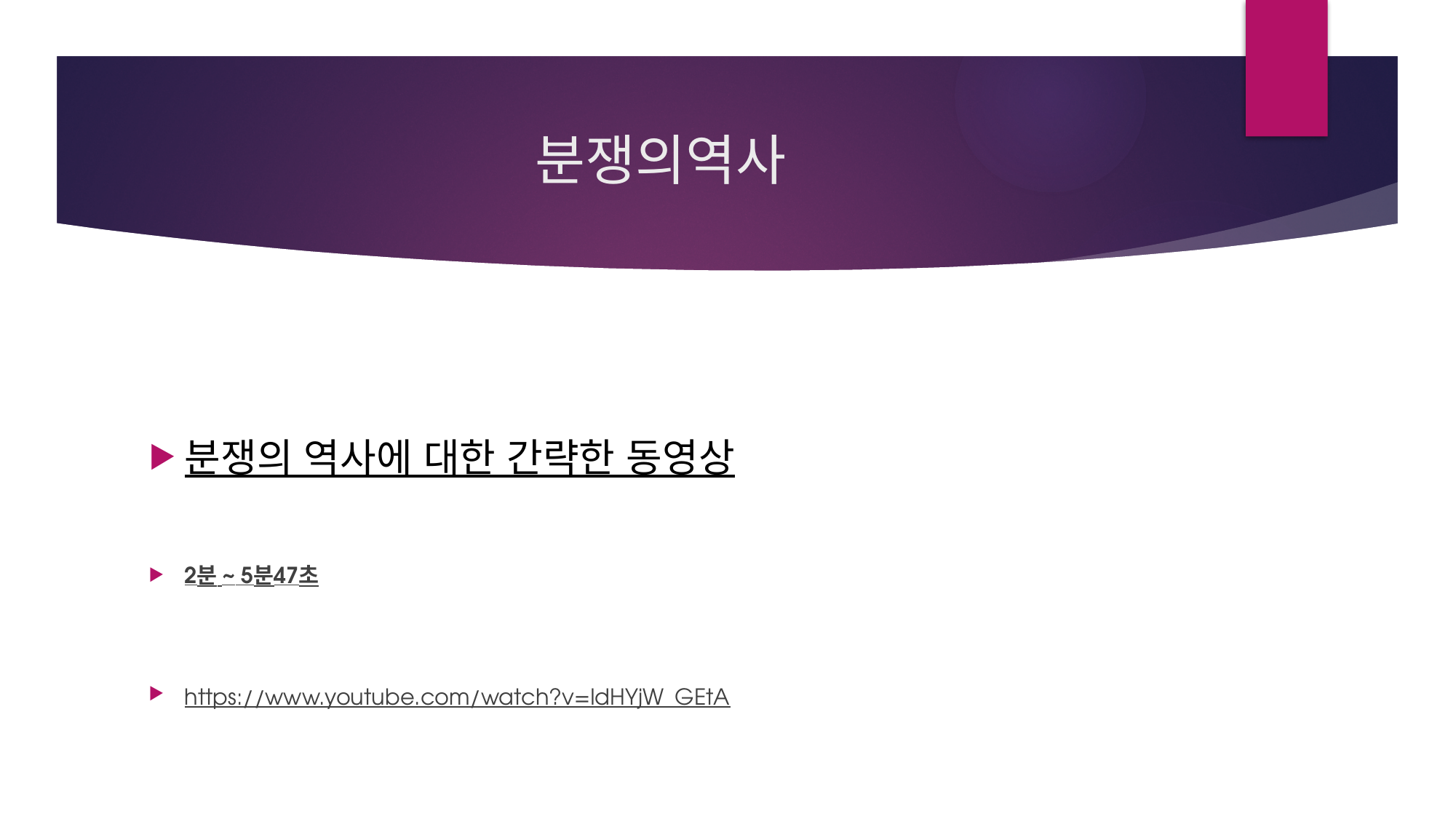

# 분쟁의역사

분쟁의 역사에 대한 간략한 동영상

2분 ~ 5분47초

https://www.youtube.com/watch?v=IdHYjW_GEtA